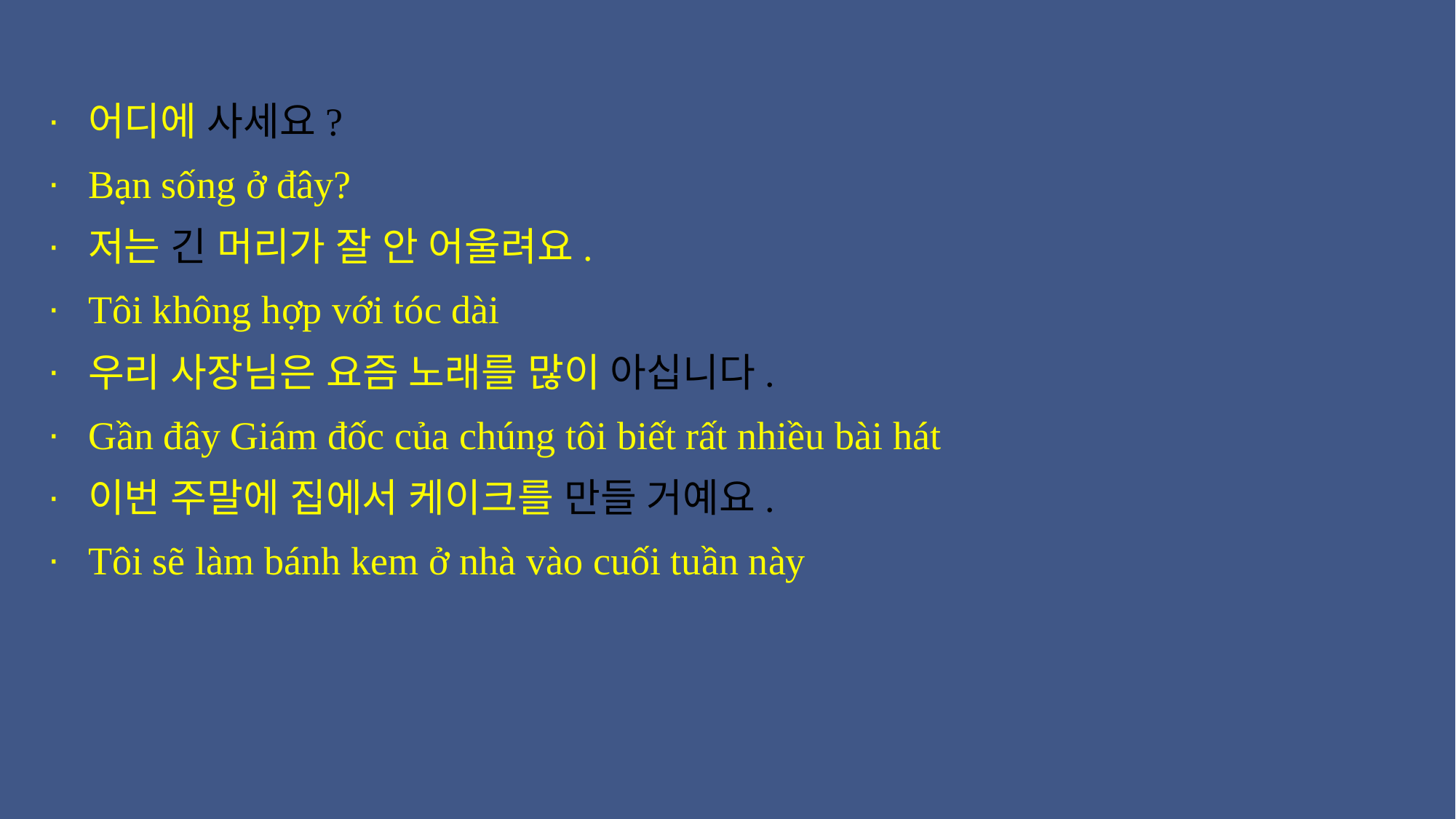

어디에 사세요?
Bạn sống ở đây?
저는 긴 머리가 잘 안 어울려요.
Tôi không hợp với tóc dài
우리 사장님은 요즘 노래를 많이 아십니다.
Gần đây Giám đốc của chúng tôi biết rất nhiều bài hát
이번 주말에 집에서 케이크를 만들 거예요.
Tôi sẽ làm bánh kem ở nhà vào cuối tuần này